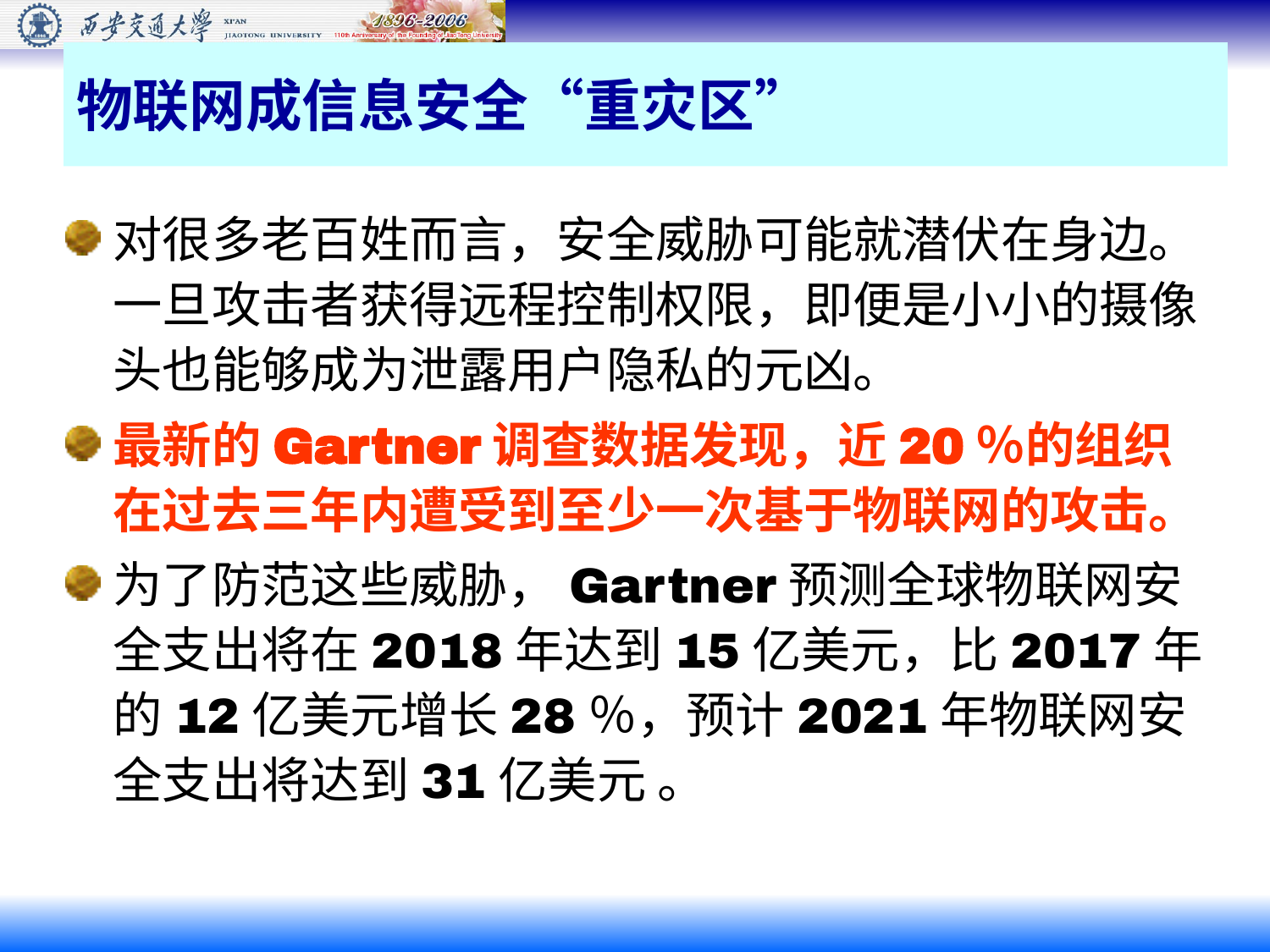

# 物联网成信息安全“重灾区”
对很多老百姓而言，安全威胁可能就潜伏在身边。一旦攻击者获得远程控制权限，即便是小小的摄像头也能够成为泄露用户隐私的元凶。
最新的Gartner调查数据发现，近20％的组织在过去三年内遭受到至少一次基于物联网的攻击。
为了防范这些威胁，Gartner预测全球物联网安全支出将在2018年达到15亿美元，比2017年的12亿美元增长28％，预计2021年物联网安全支出将达到31亿美元 。